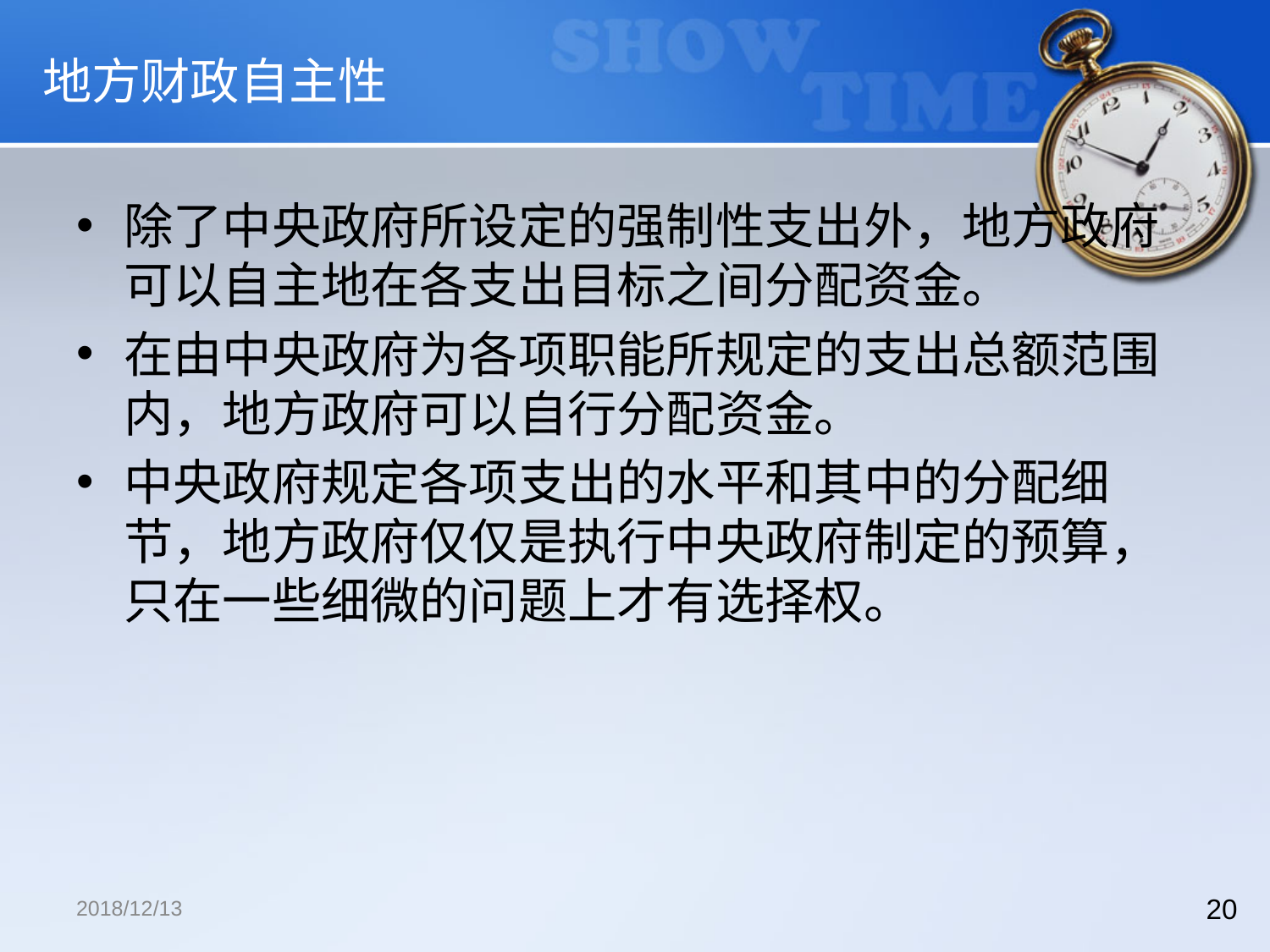

# 地方财政自主性
除了中央政府所设定的强制性支出外，地方政府可以自主地在各支出目标之间分配资金。
在由中央政府为各项职能所规定的支出总额范围内，地方政府可以自行分配资金。
中央政府规定各项支出的水平和其中的分配细节，地方政府仅仅是执行中央政府制定的预算，只在一些细微的问题上才有选择权。
2018/12/13
20